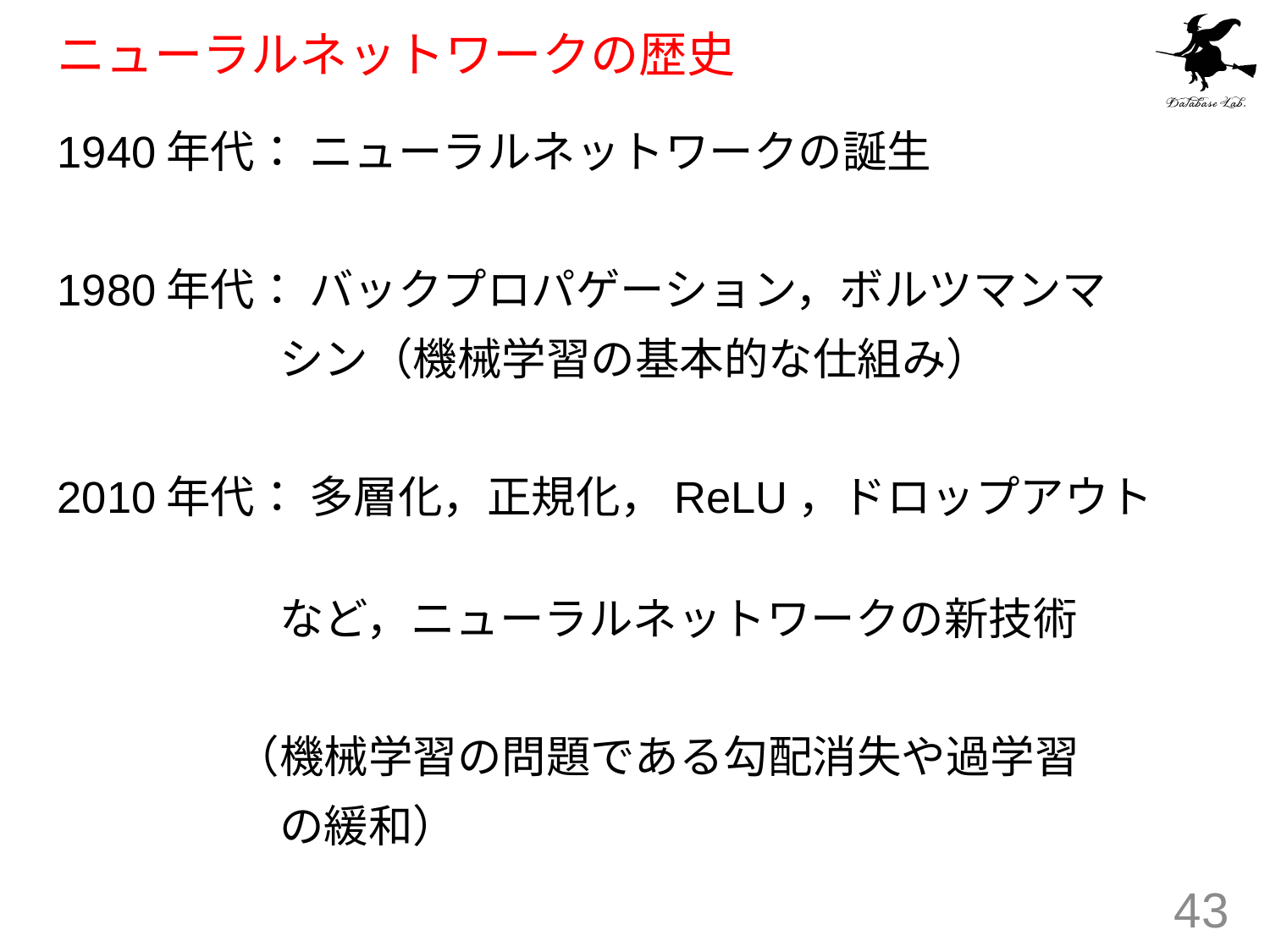

# ニューラルネットワークの歴史
1940年代： ニューラルネットワークの誕生

1980年代： バックプロパゲーション，ボルツマンマ
　　　　　シン（機械学習の基本的な仕組み）

2010年代： 多層化，正規化，ReLU，ドロップアウト
　　　　　など，ニューラルネットワークの新技術

　　　　（機械学習の問題である勾配消失や過学習
　　　　　の緩和）
43